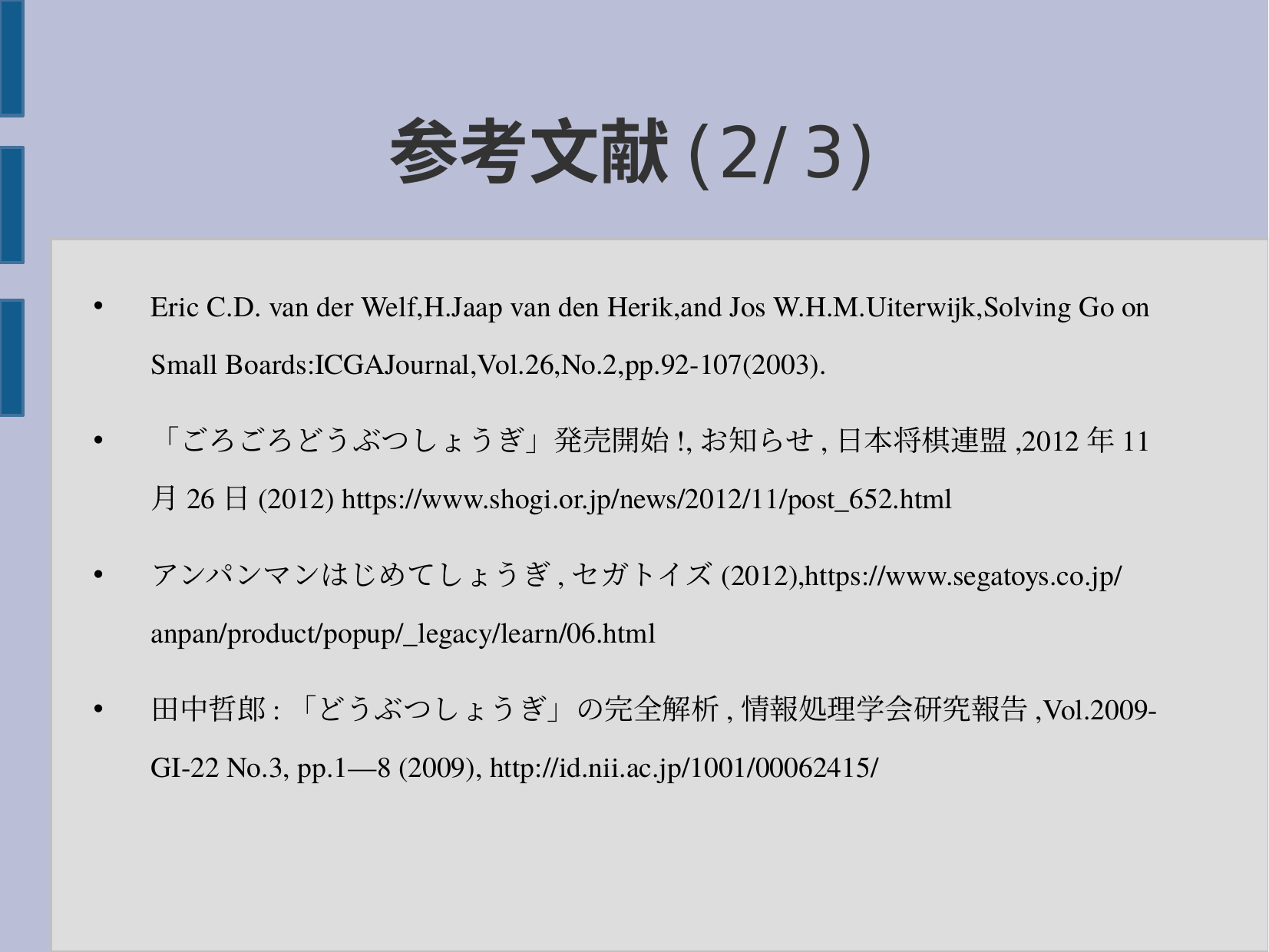

参考文献(2/3)
Eric C.D. van der Welf,H.Jaap van den Herik,and Jos W.H.M.Uiterwijk,Solving Go on Small Boards:ICGAJournal,Vol.26,No.2,pp.92-107(2003).
「ごろごろどうぶつしょうぎ」発売開始!,お知らせ,日本将棋連盟,2012年11月26日(2012) https://www.shogi.or.jp/news/2012/11/post_652.html
アンパンマンはじめてしょうぎ,セガトイズ(2012),https://www.segatoys.co.jp/anpan/product/popup/_legacy/learn/06.html
田中哲郎:「どうぶつしょうぎ」の完全解析,情報処理学会研究報告,Vol.2009-GI-22 No.3, pp.1—8 (2009), http://id.nii.ac.jp/1001/00062415/